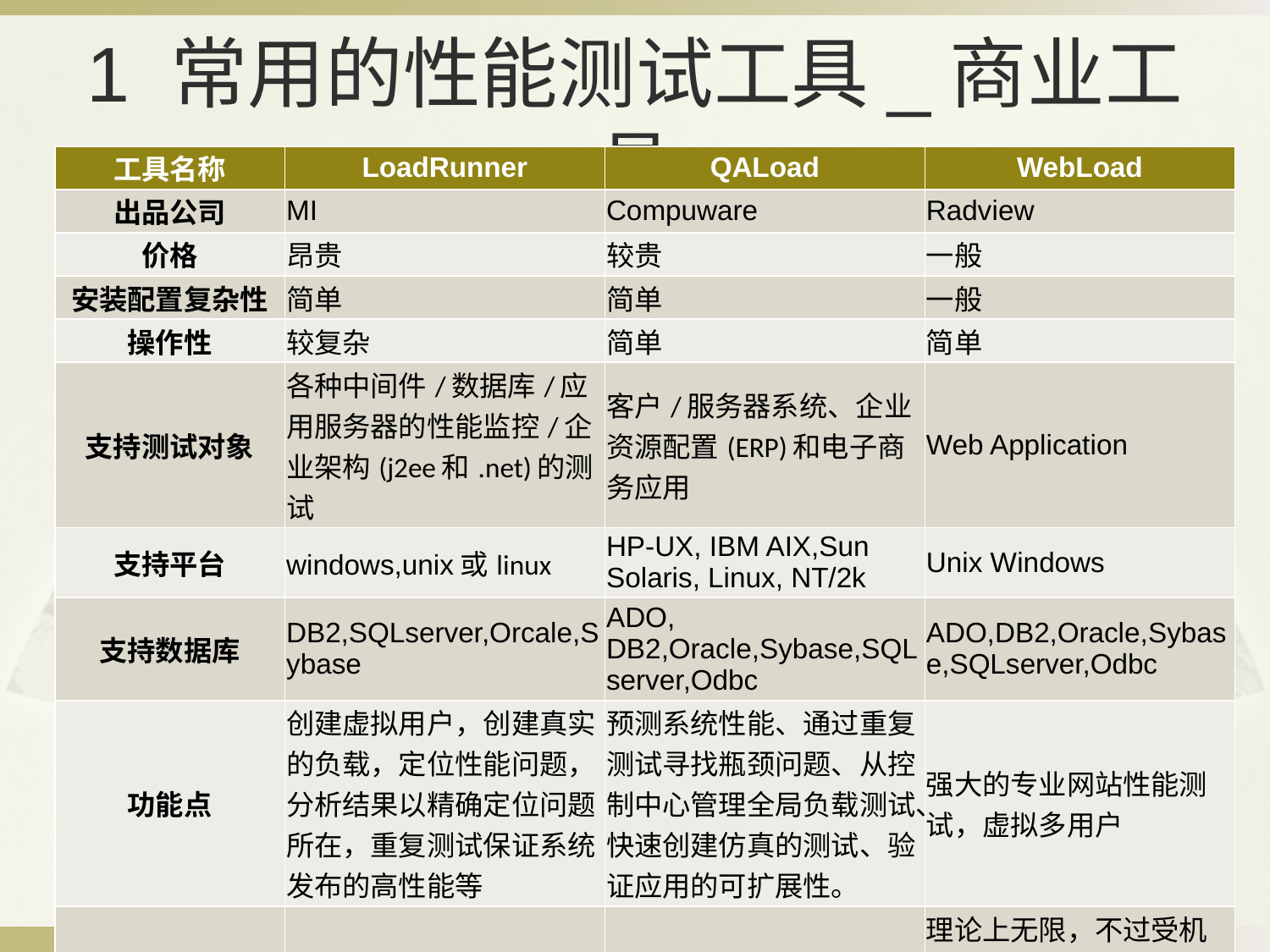

# 1 常用的性能测试工具_商业工具
| 工具名称 | LoadRunner | QALoad | WebLoad |
| --- | --- | --- | --- |
| 出品公司 | MI | Compuware | Radview |
| 价格 | 昂贵 | 较贵 | 一般 |
| 安装配置复杂性 | 简单 | 简单 | 一般 |
| 操作性 | 较复杂 | 简单 | 简单 |
| 支持测试对象 | 各种中间件/数据库/应用服务器的性能监控/企业架构(j2ee和.net)的测试 | 客户/服务器系统、企业资源配置(ERP)和电子商务应用 | Web Application |
| 支持平台 | windows,unix或linux | HP-UX, IBM AIX,Sun Solaris, Linux, NT/2k | Unix Windows |
| 支持数据库 | DB2,SQLserver,Orcale,Sybase | ADO, DB2,Oracle,Sybase,SQLserver,Odbc | ADO,DB2,Oracle,Sybase,SQLserver,Odbc |
| 功能点 | 创建虚拟用户，创建真实的负载，定位性能问题，分析结果以精确定位问题所在，重复测试保证系统发布的高性能等 | 预测系统性能、通过重复测试寻找瓶颈问题、从控制中心管理全局负载测试、快速创建仿真的测试、验证应用的可扩展性。 | 强大的专业网站性能测试，虚拟多用户 |
| 虚拟用户数量 | 成千上万 | 成百上千 | 理论上无限，不过受机器的限制，同时运行太多影响结果的准确性 |